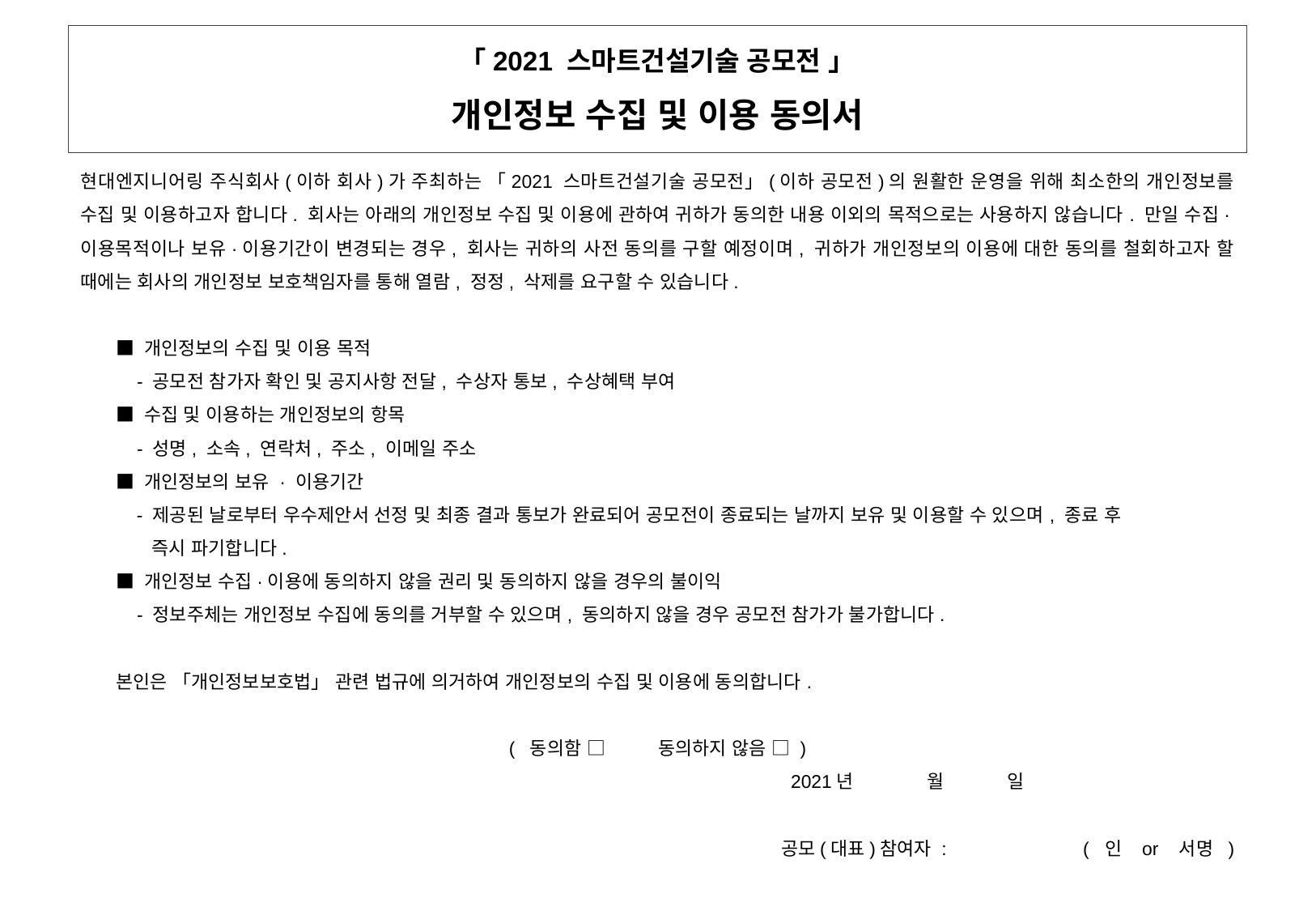

「2021 스마트건설기술 공모전 」
개인정보 수집 및 이용 동의서
현대엔지니어링 주식회사(이하 회사)가 주최하는 「2021 스마트건설기술 공모전」(이하 공모전)의 원활한 운영을 위해 최소한의 개인정보를 수집 및 이용하고자 합니다. 회사는 아래의 개인정보 수집 및 이용에 관하여 귀하가 동의한 내용 이외의 목적으로는 사용하지 않습니다. 만일 수집·이용목적이나 보유·이용기간이 변경되는 경우, 회사는 귀하의 사전 동의를 구할 예정이며, 귀하가 개인정보의 이용에 대한 동의를 철회하고자 할 때에는 회사의 개인정보 보호책임자를 통해 열람, 정정, 삭제를 요구할 수 있습니다.

■ 개인정보의 수집 및 이용 목적
    - 공모전 참가자 확인 및 공지사항 전달, 수상자 통보, 수상혜택 부여
■ 수집 및 이용하는 개인정보의 항목
    - 성명, 소속, 연락처, 주소, 이메일 주소
■ 개인정보의 보유 · 이용기간
    - 제공된 날로부터 우수제안서 선정 및 최종 결과 통보가 완료되어 공모전이 종료되는 날까지 보유 및 이용할 수 있으며, 종료 후
      즉시 파기합니다.
■ 개인정보 수집·이용에 동의하지 않을 권리 및 동의하지 않을 경우의 불이익
    - 정보주체는 개인정보 수집에 동의를 거부할 수 있으며, 동의하지 않을 경우 공모전 참가가 불가합니다.

본인은 「개인정보보호법」 관련 법규에 의거하여 개인정보의 수집 및 이용에 동의합니다.

(  동의함 □          동의하지 않음 □ )
                                                                                                                                       2021년              월            일

공모(대표)참여자 :                          (  인   or   서명  )